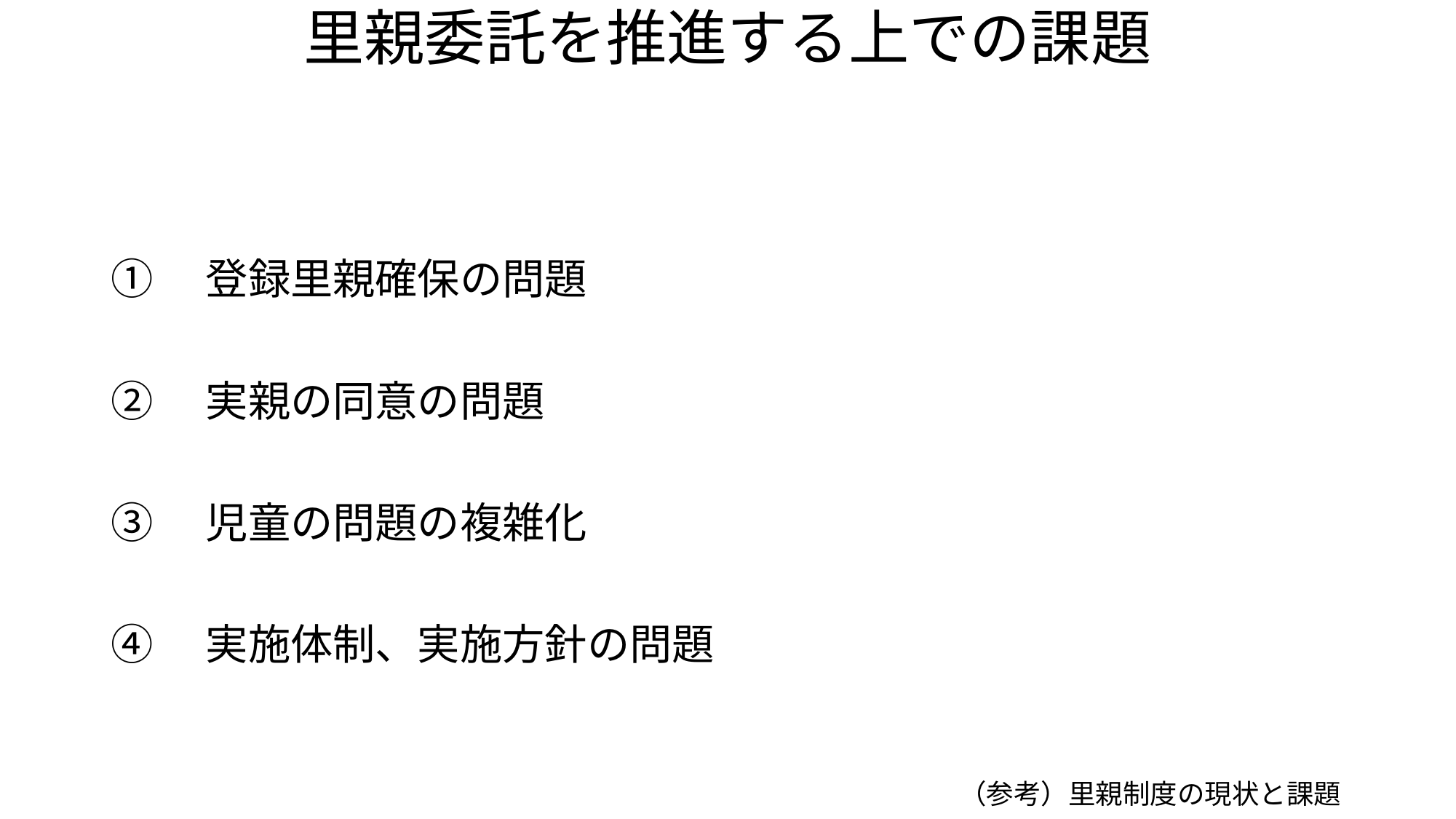

# 里親委託を推進する上での課題

①　登録里親確保の問題

②　実親の同意の問題

③　児童の問題の複雑化

④　実施体制、実施方針の問題
（参考）里親制度の現状と課題